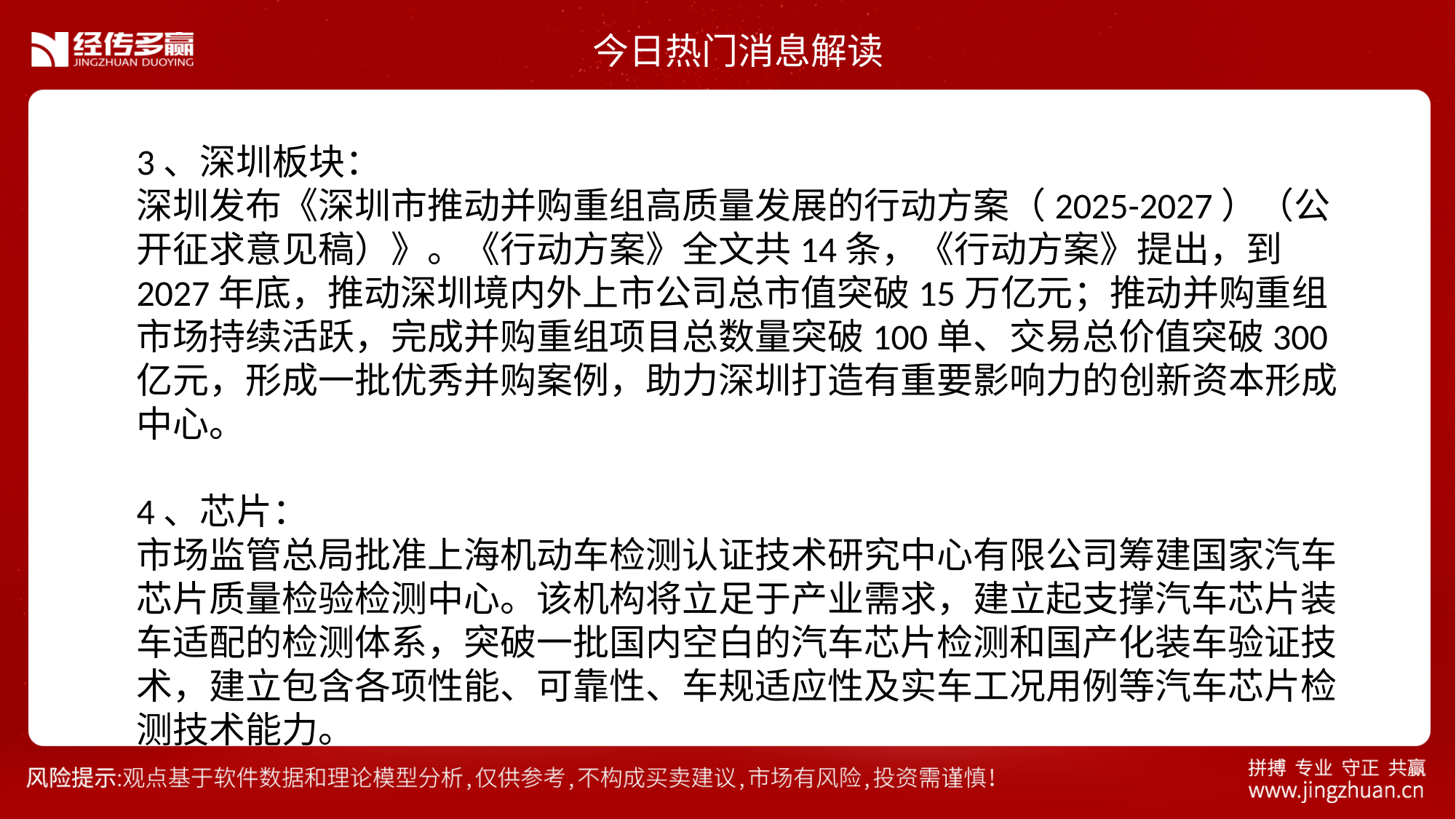

今日热门消息解读
3、深圳板块：
深圳发布《深圳市推动并购重组高质量发展的行动方案（2025-2027）（公开征求意见稿）》。《行动方案》全文共14条，《行动方案》提出，到2027年底，推动深圳境内外上市公司总市值突破15万亿元；推动并购重组市场持续活跃，完成并购重组项目总数量突破100单、交易总价值突破300亿元，形成一批优秀并购案例，助力深圳打造有重要影响力的创新资本形成中心。

4、芯片：
市场监管总局批准上海机动车检测认证技术研究中心有限公司筹建国家汽车芯片质量检验检测中心。该机构将立足于产业需求，建立起支撑汽车芯片装车适配的检测体系，突破一批国内空白的汽车芯片检测和国产化装车验证技术，建立包含各项性能、可靠性、车规适应性及实车工况用例等汽车芯片检测技术能力。